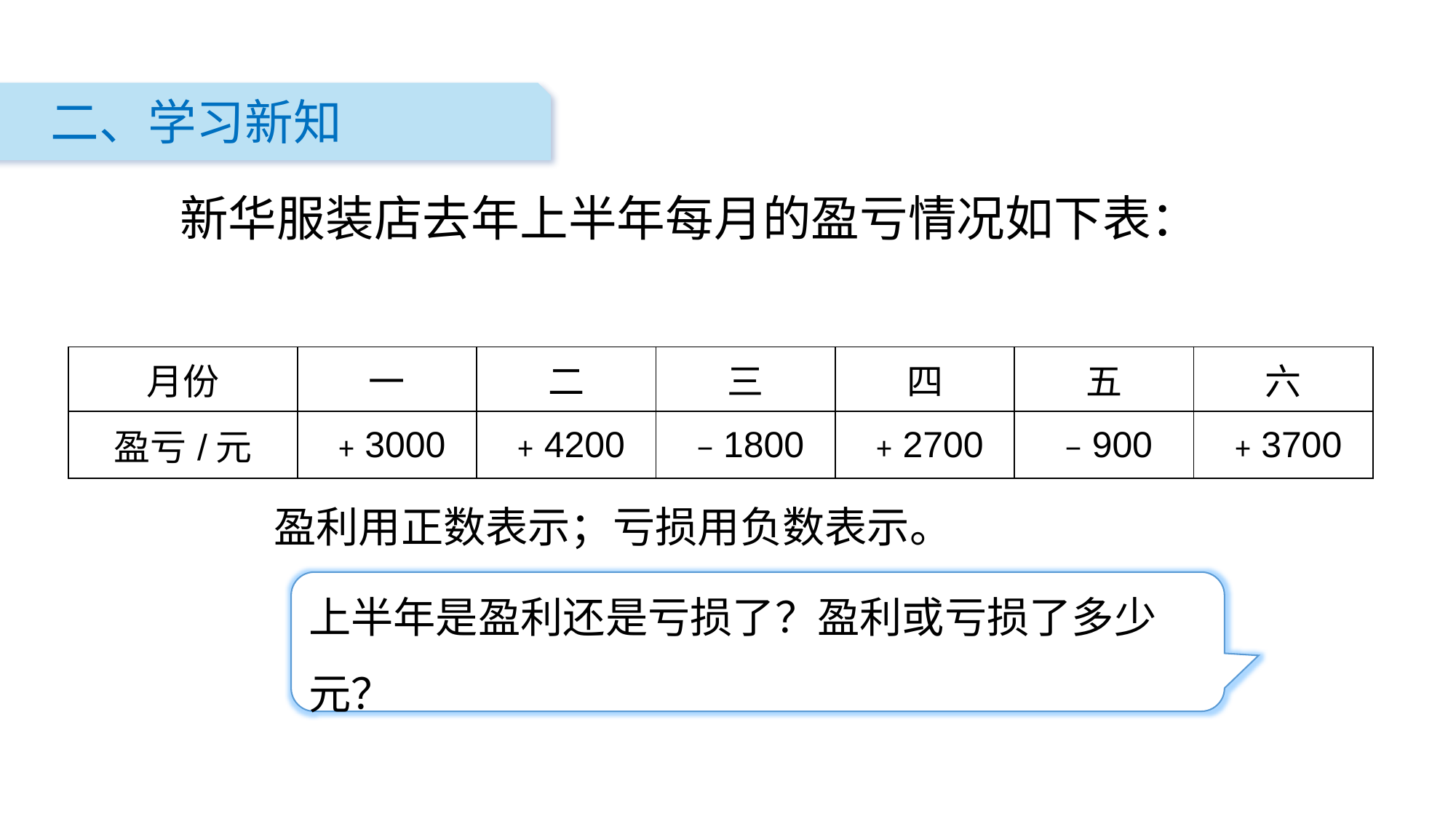

二、学习新知
新华服装店去年上半年每月的盈亏情况如下表：
| 月份 | 一 | 二 | 三 | 四 | 五 |
| --- | --- | --- | --- | --- | --- |
| 盈亏/元 | ﹢3000 | ﹢4200 | ﹣1800 | ﹢2700 | ﹣900 |
| 六 |
| --- |
| ﹢3700 |
盈利用正数表示；亏损用负数表示。
上半年是盈利还是亏损了？盈利或亏损了多少元？